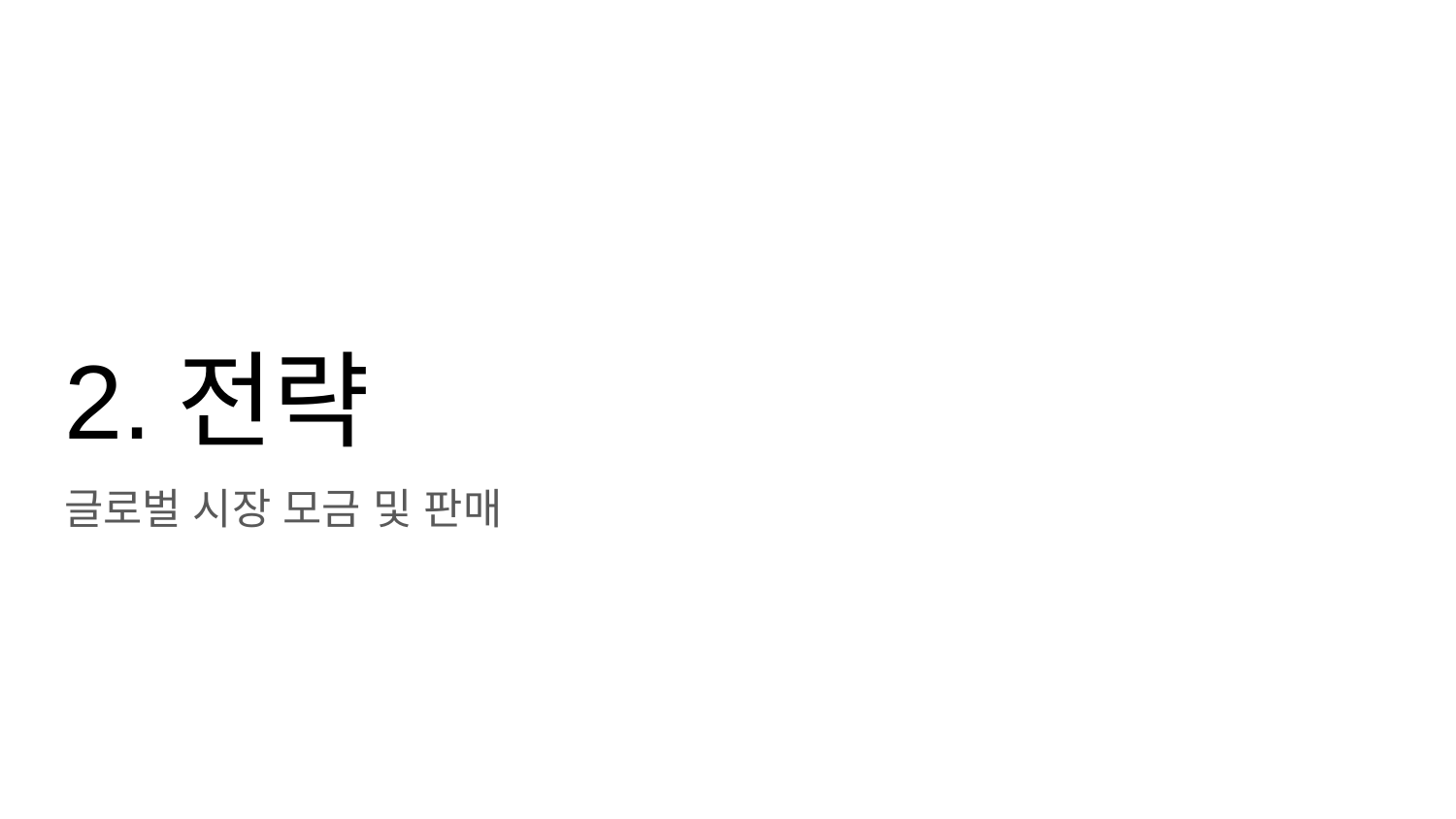

#
2.전략

글로벌 시장 모금 및 판매